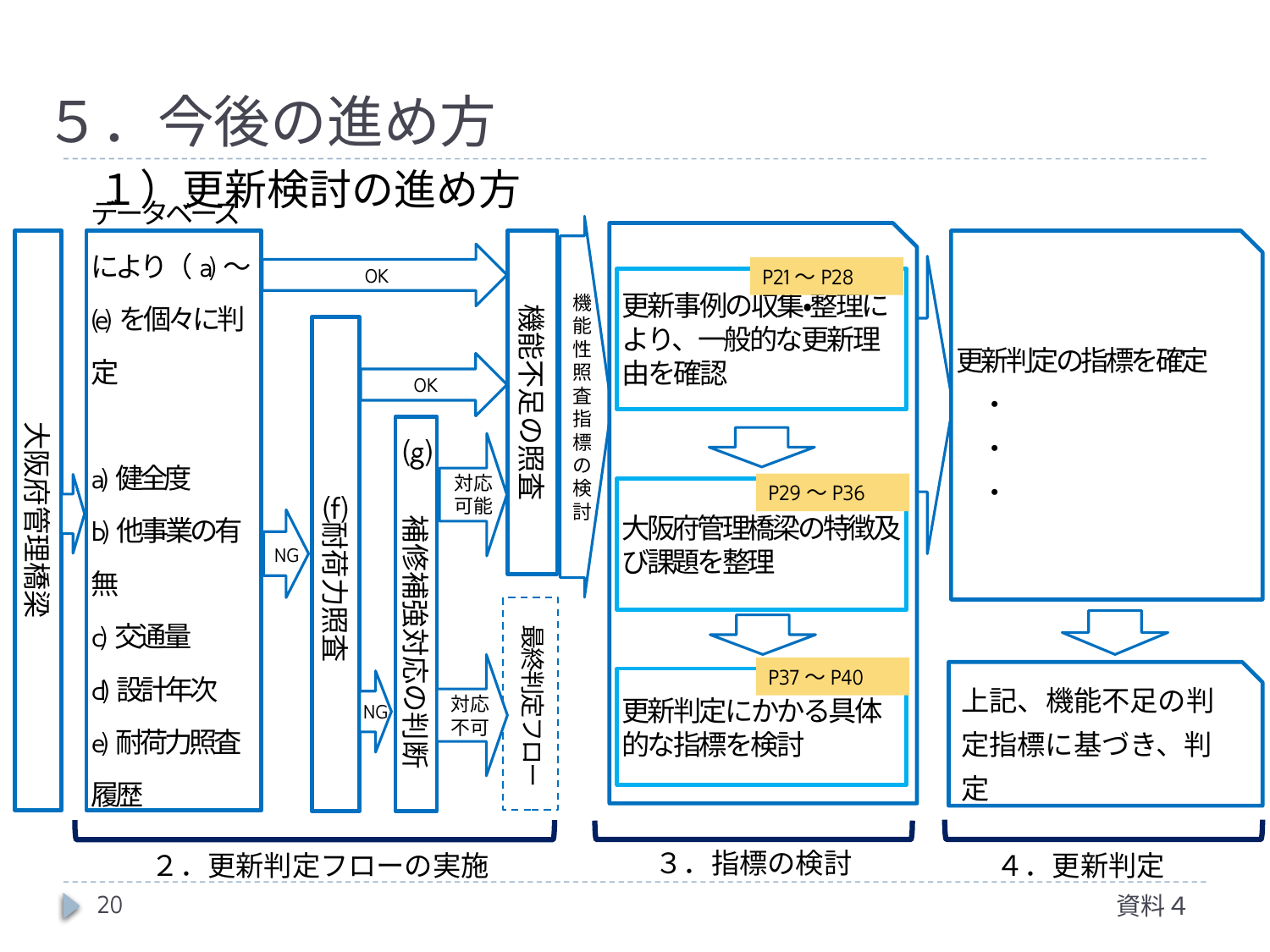

# ５．今後の進め方
１）更新検討の進め方
機能性照査指標の検討

更新事例の収集・整理により、一般的な更新理由を確認
大阪府管理橋梁の特徴及び課題を整理
更新判定にかかる具体的な指標を検討

大阪府管理橋梁
データベースにより（a)～(e)を個々に判定

a)健全度
b)他事業の有無
c)交通量
d)設計年次
e)耐荷力照査履歴

更新判定の指標を確定
　・
　・
　・
機能不足の照査
OK

P21～P28

　　耐荷力照査
OK
　　補修補強対応の判断

対応
可能
(g)
P29～P36

(f)

NG

最終判定フロー

対応
不可
P37～P40
上記、機能不足の判定指標に基づき、判定

 NG

３．指標の検討
２．更新判定フローの実施
４．更新判定
20
資料４